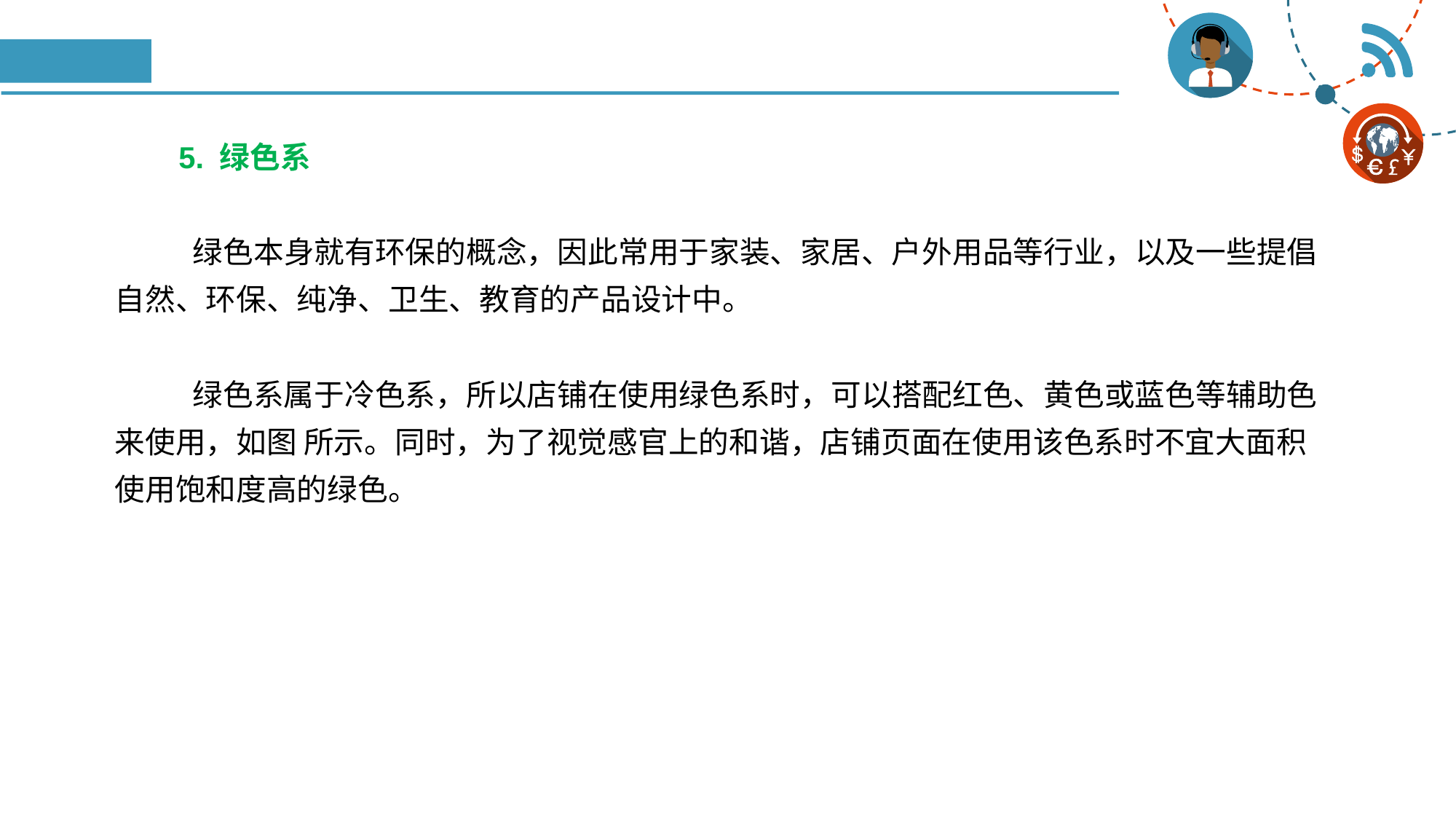

5. 绿色系

 绿色本身就有环保的概念，因此常用于家装、家居、户外用品等行业，以及一些提倡自然、环保、纯净、卫生、教育的产品设计中。

 绿色系属于冷色系，所以店铺在使用绿色系时，可以搭配红色、黄色或蓝色等辅助色来使用，如图 所示。同时，为了视觉感官上的和谐，店铺页面在使用该色系时不宜大面积使用饱和度高的绿色。